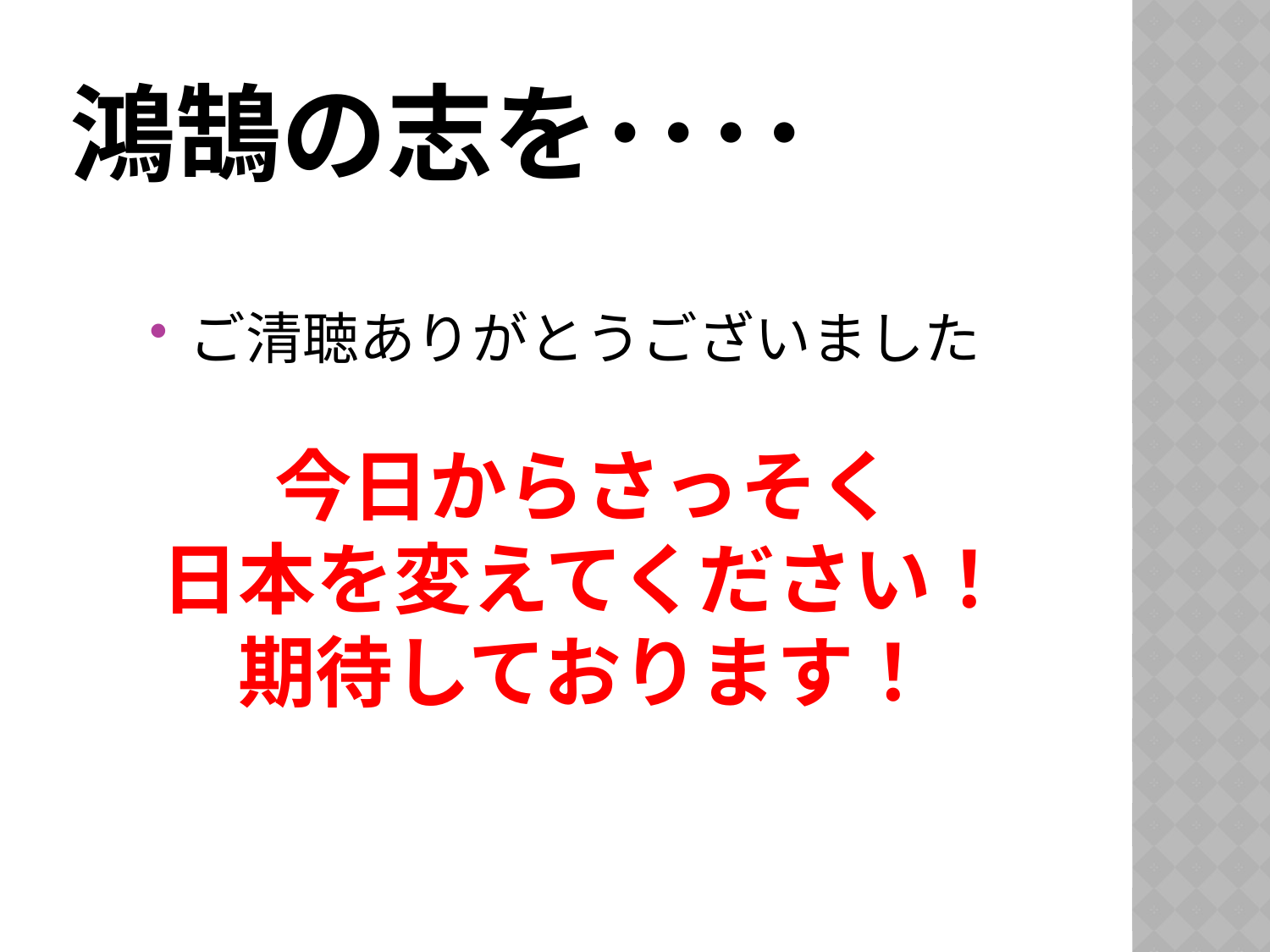

# 鴻鵠の志を････
ご清聴ありがとうございました
今日からさっそく
日本を変えてください！
期待しております！